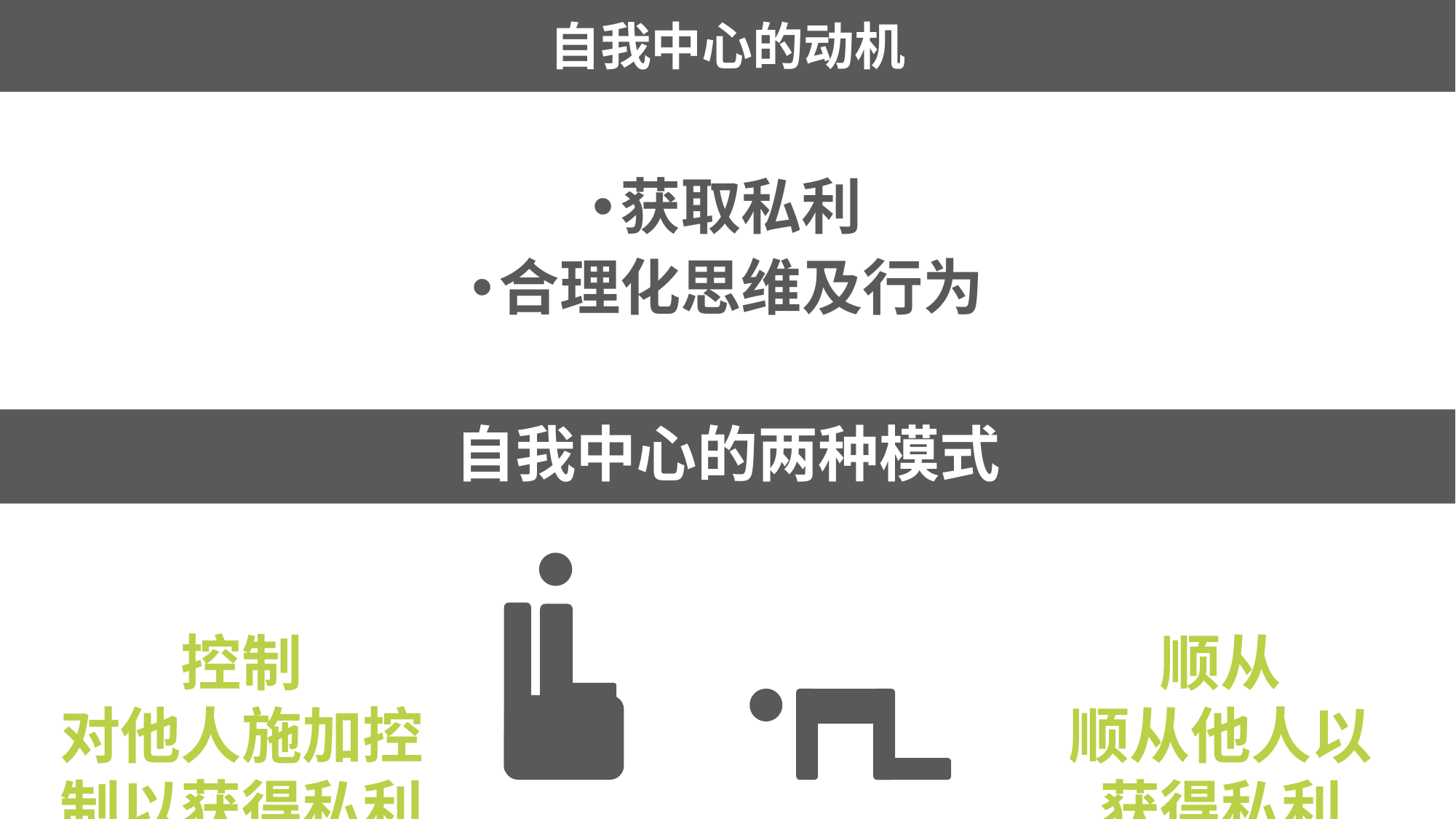

自我中心的动机
获取私利
合理化思维及行为

自我中心的两种模式

控制
对他人施加控制以获得私利
“我是为你好”
顺从
顺从他人以获得私利
“我是被逼的”